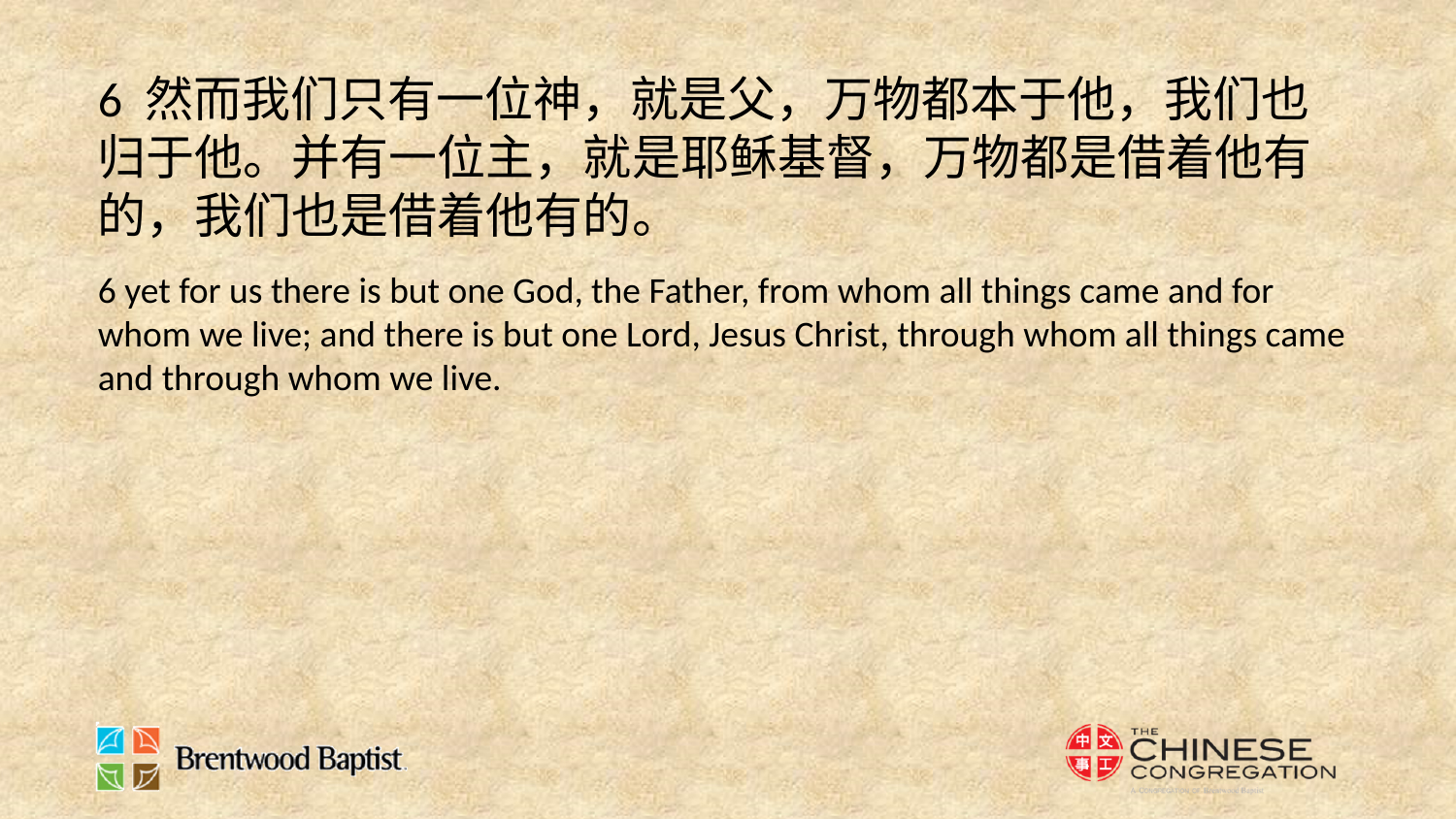

6 然而我们只有一位神，就是父，万物都本于他，我们也归于他。并有一位主，就是耶稣基督，万物都是借着他有的，我们也是借着他有的。

6 yet for us there is but one God, the Father, from whom all things came and for whom we live; and there is but one Lord, Jesus Christ, through whom all things came and through whom we live.